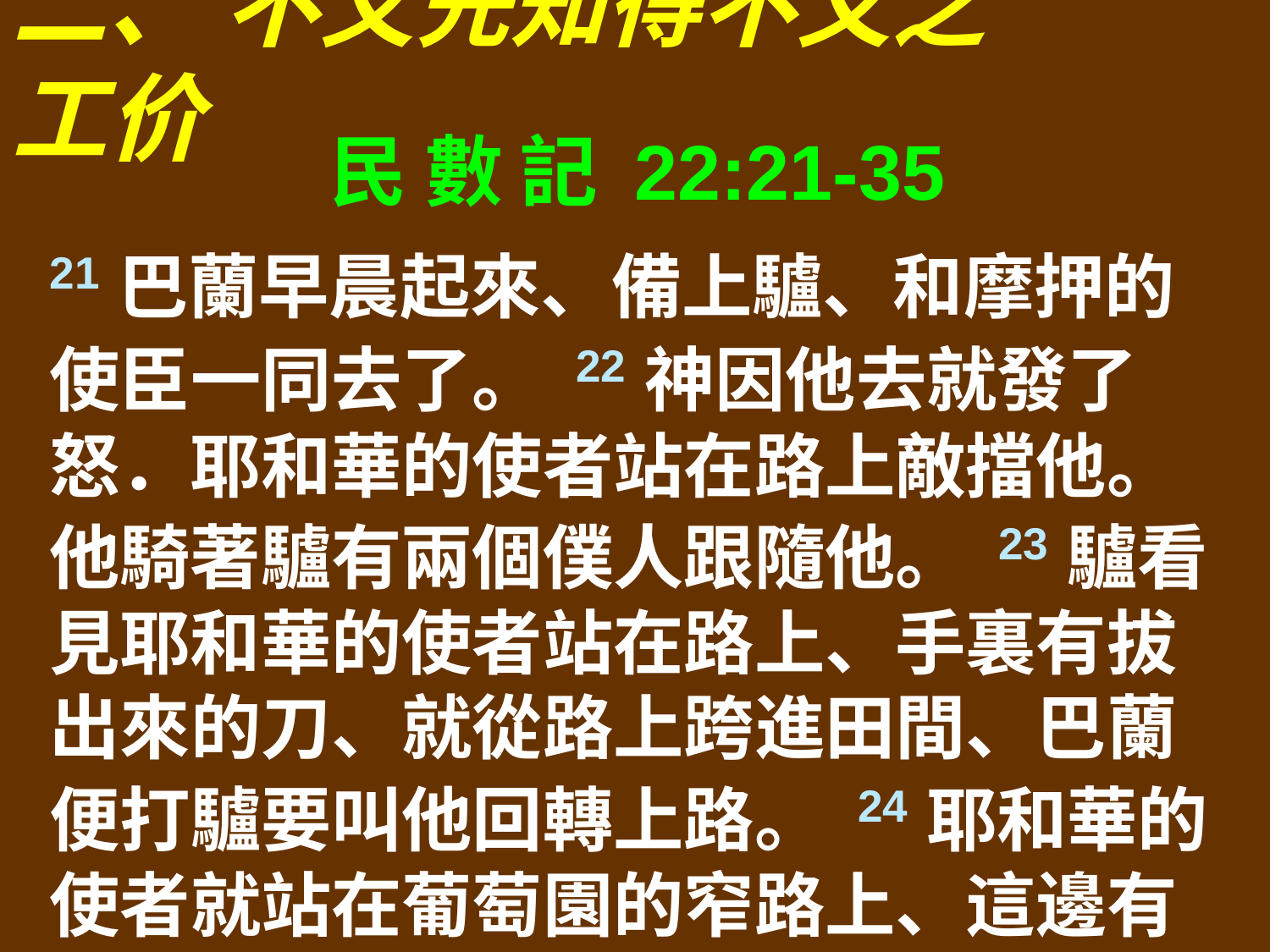

二、 不义先知得不义之工价
民 數 記 22:21-35
21巴蘭早晨起來、備上驢、和摩押的使臣一同去了。 22神因他去就發了怒．耶和華的使者站在路上敵擋他。他騎著驢有兩個僕人跟隨他。 23驢看見耶和華的使者站在路上、手裏有拔出來的刀、就從路上跨進田間、巴蘭便打驢要叫他回轉上路。 24耶和華的使者就站在葡萄園的窄路上、這邊有牆、那邊也有牆。